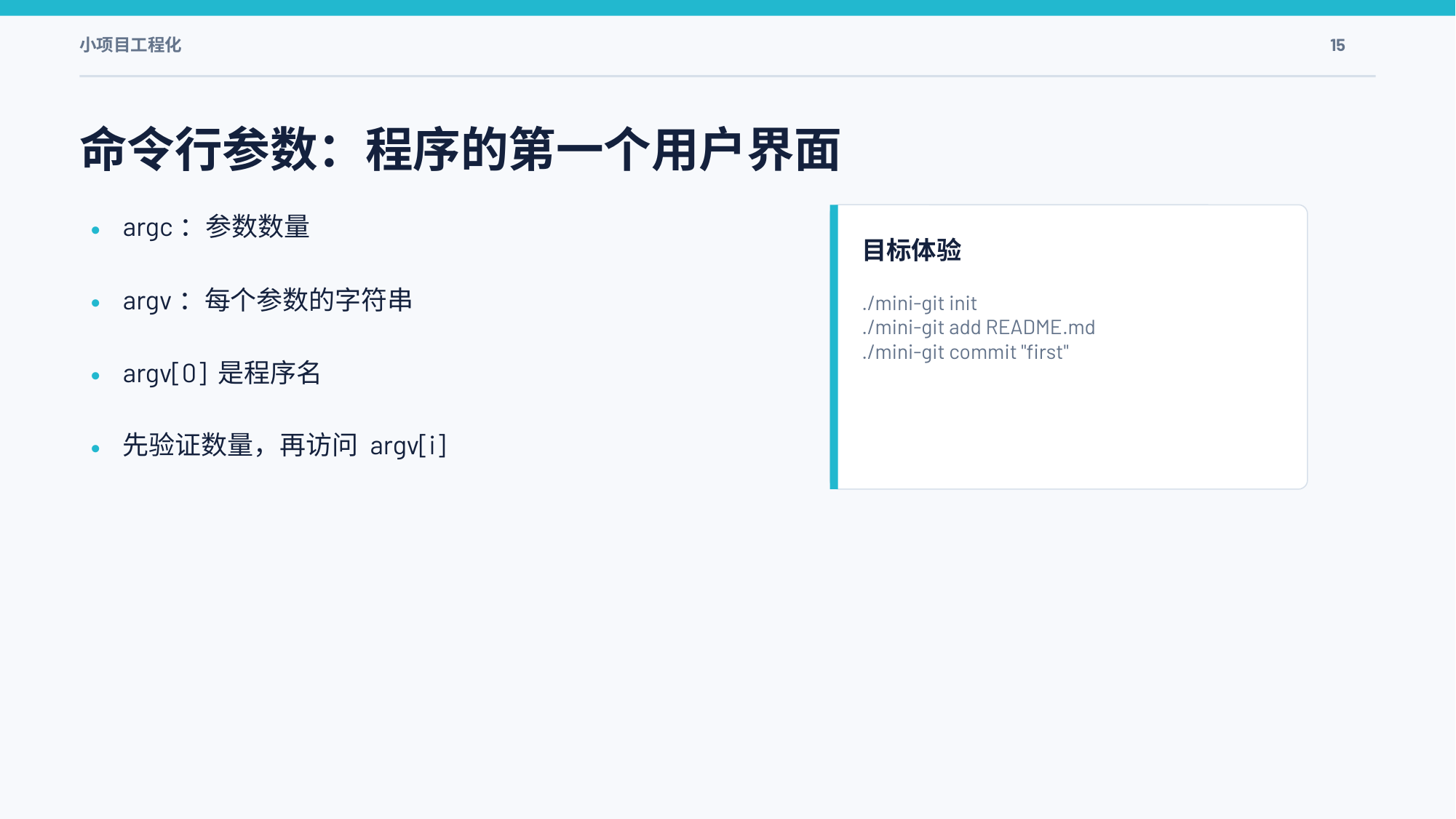

小项目工程化
15

命令行参数：程序的第一个用户界面

•
argc：参数数量
目标体验
•
argv：每个参数的字符串
./mini-git init
./mini-git add README.md
./mini-git commit "first"
•
argv[0] 是程序名
•
先验证数量，再访问 argv[i]